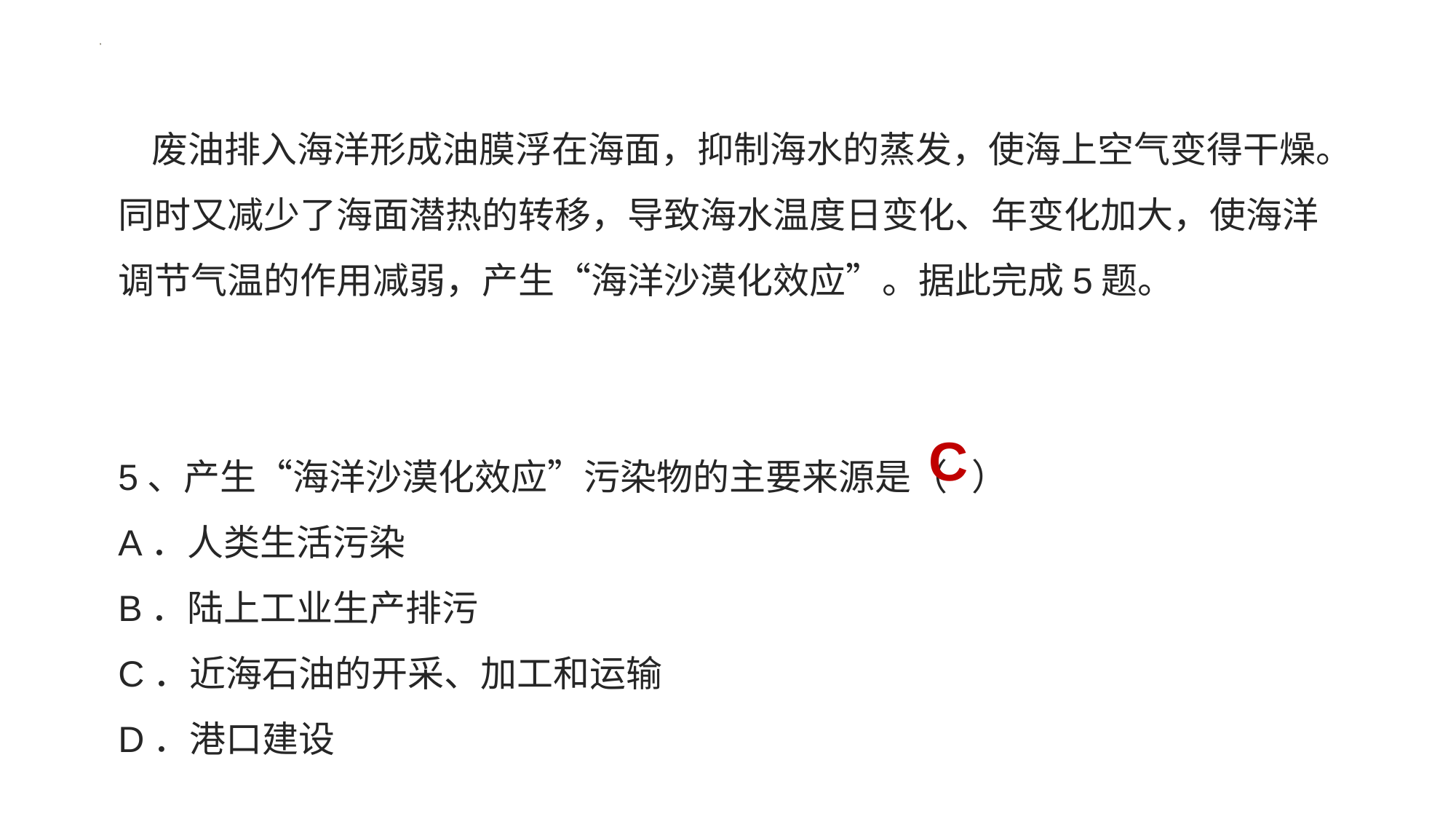

废油排入海洋形成油膜浮在海面，抑制海水的蒸发，使海上空气变得干燥。同时又减少了海面潜热的转移，导致海水温度日变化、年变化加大，使海洋调节气温的作用减弱，产生“海洋沙漠化效应”。据此完成5题。

5、产生“海洋沙漠化效应”污染物的主要来源是（   ）
A．人类生活污染
B．陆上工业生产排污
C．近海石油的开采、加工和运输
D．港口建设
C